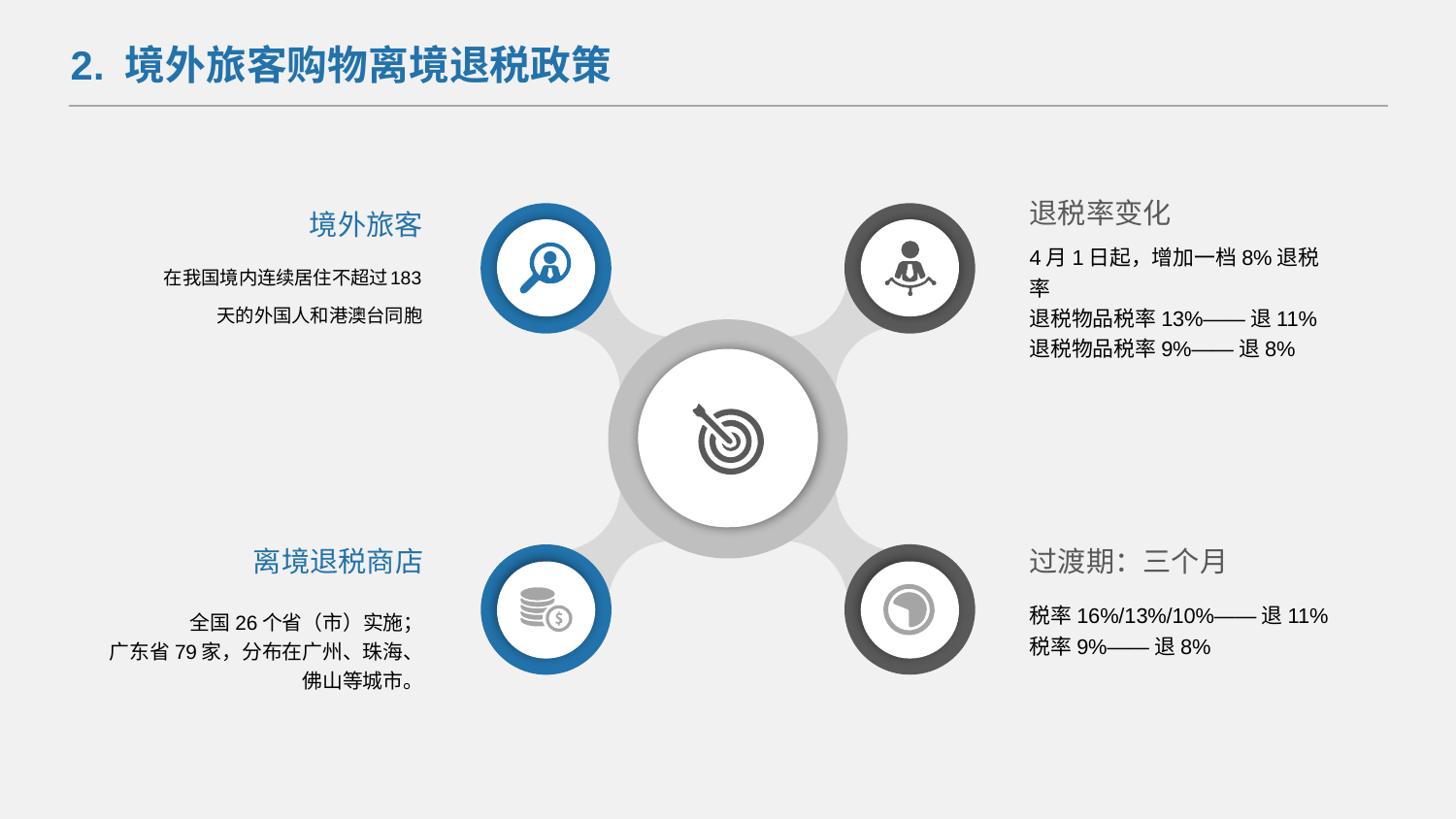

2. 境外旅客购物离境退税政策
退税率变化
4月1日起，增加一档8%退税率
退税物品税率13%——退11%
退税物品税率9%——退8%

境外旅客
  在我国境内连续居住不超过183天的外国人和港澳台同胞
离境退税商店
全国26个省（市）实施；
广东省79家，分布在广州、珠海、佛山等城市。
过渡期：三个月
税率16%/13%/10%——退11%
税率9%——退8%